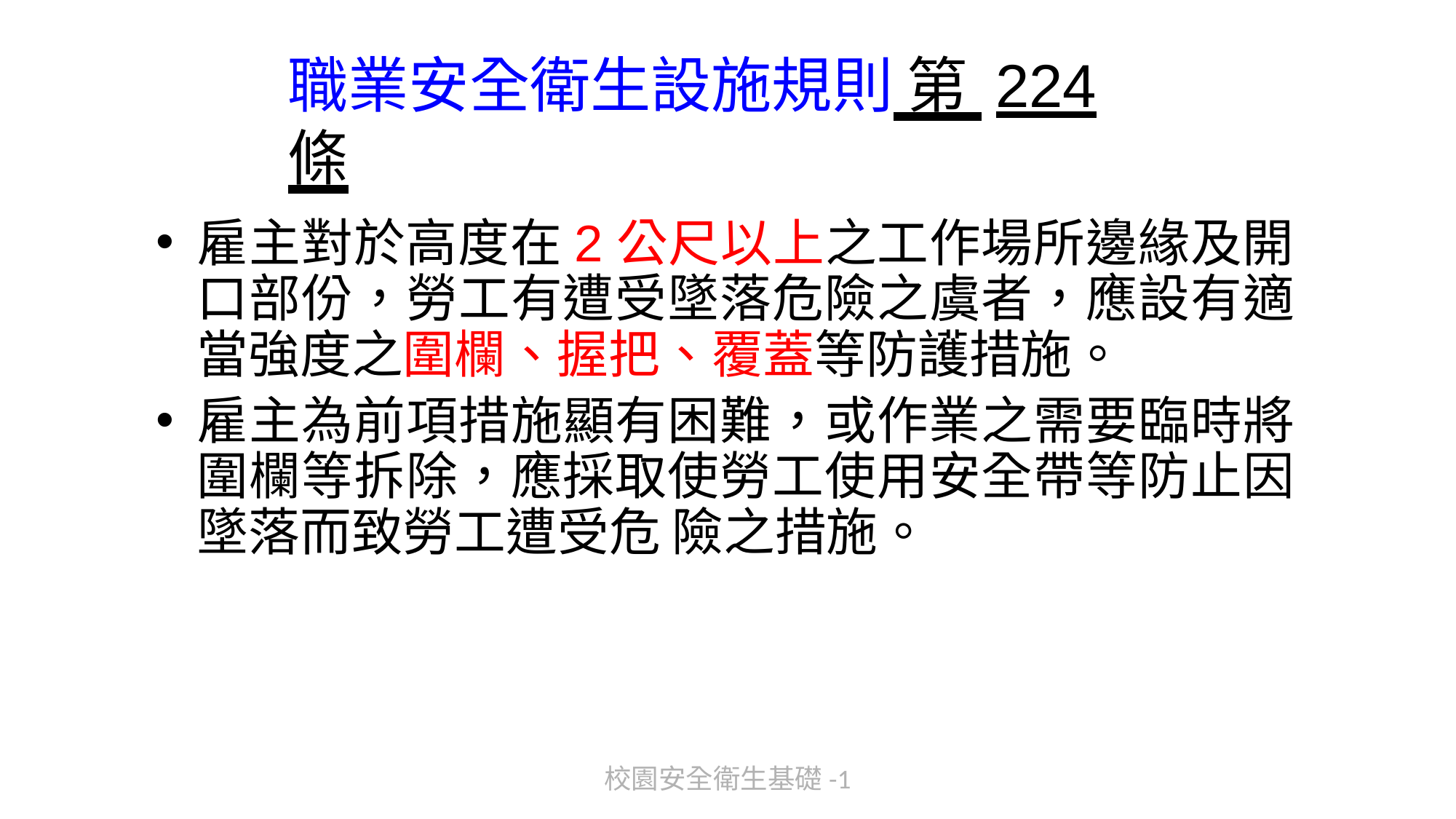

# 職業安全衛生設施規則 第 224 條
雇主對於高度在2公尺以上之工作場所邊緣及開口部份，勞工有遭受墜落危險之虞者，應設有適當強度之圍欄、握把、覆蓋等防護措施。
雇主為前項措施顯有困難，或作業之需要臨時將圍欄等拆除，應採取使勞工使用安全帶等防止因墜落而致勞工遭受危 險之措施。
校園安全衛生基礎-1
117